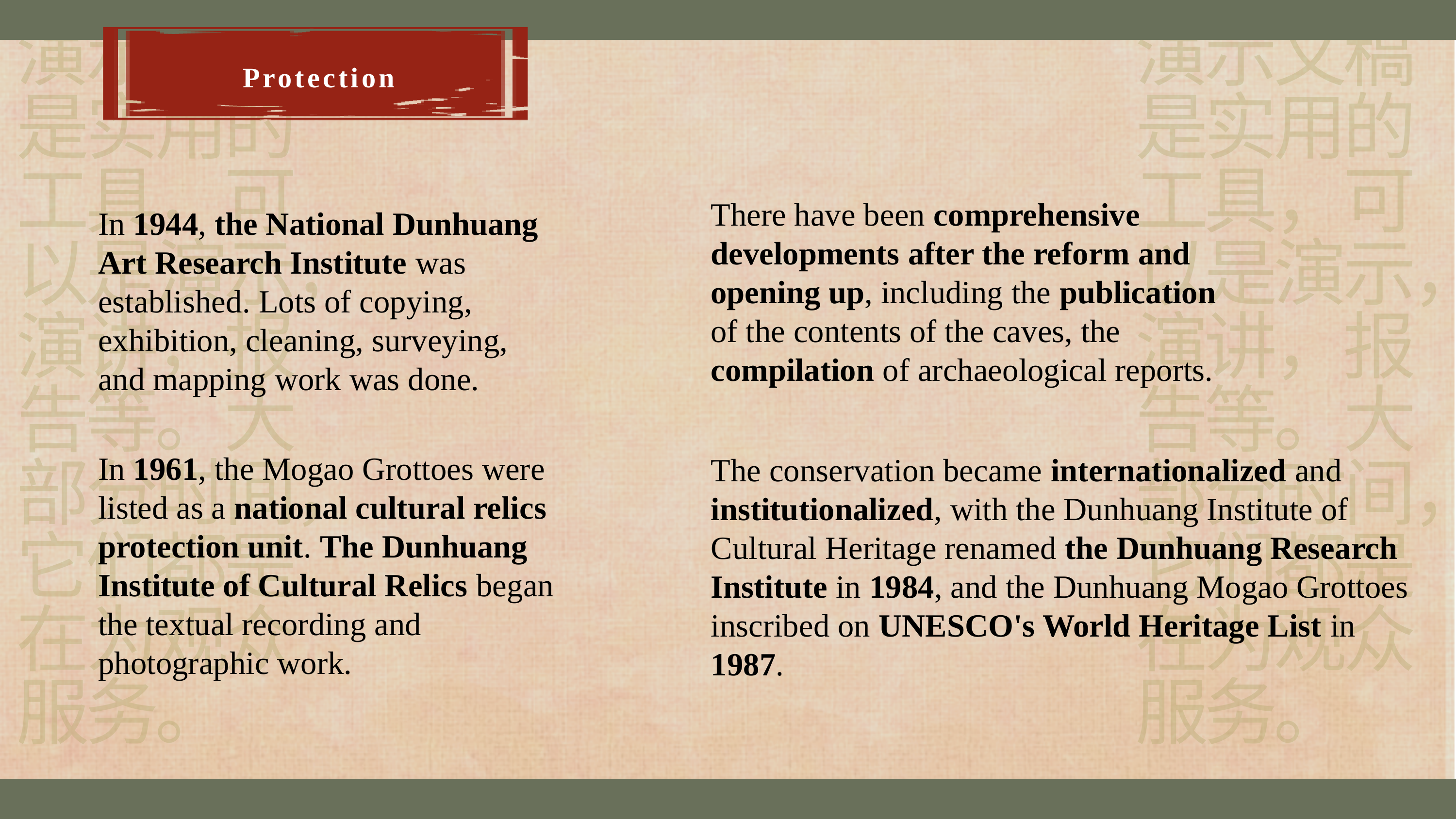

演示文稿是实用的工具，可以是演示，演讲，报告等。大部分时间，它们都是在为观众服务。
演示文稿是实用的工具，可以是演示，演讲，报告等。大部分时间，它们都是在为观众服务。

Protection
There have been comprehensive developments after the reform and opening up, including the publication of the contents of the caves, the compilation of archaeological reports.
In 1944, the National Dunhuang Art Research Institute was established. Lots of copying, exhibition, cleaning, surveying, and mapping work was done.
In 1961, the Mogao Grottoes were listed as a national cultural relics protection unit. The Dunhuang Institute of Cultural Relics began the textual recording and photographic work.
The conservation became internationalized and institutionalized, with the Dunhuang Institute of Cultural Heritage renamed the Dunhuang Research Institute in 1984, and the Dunhuang Mogao Grottoes inscribed on UNESCO's World Heritage List in 1987.